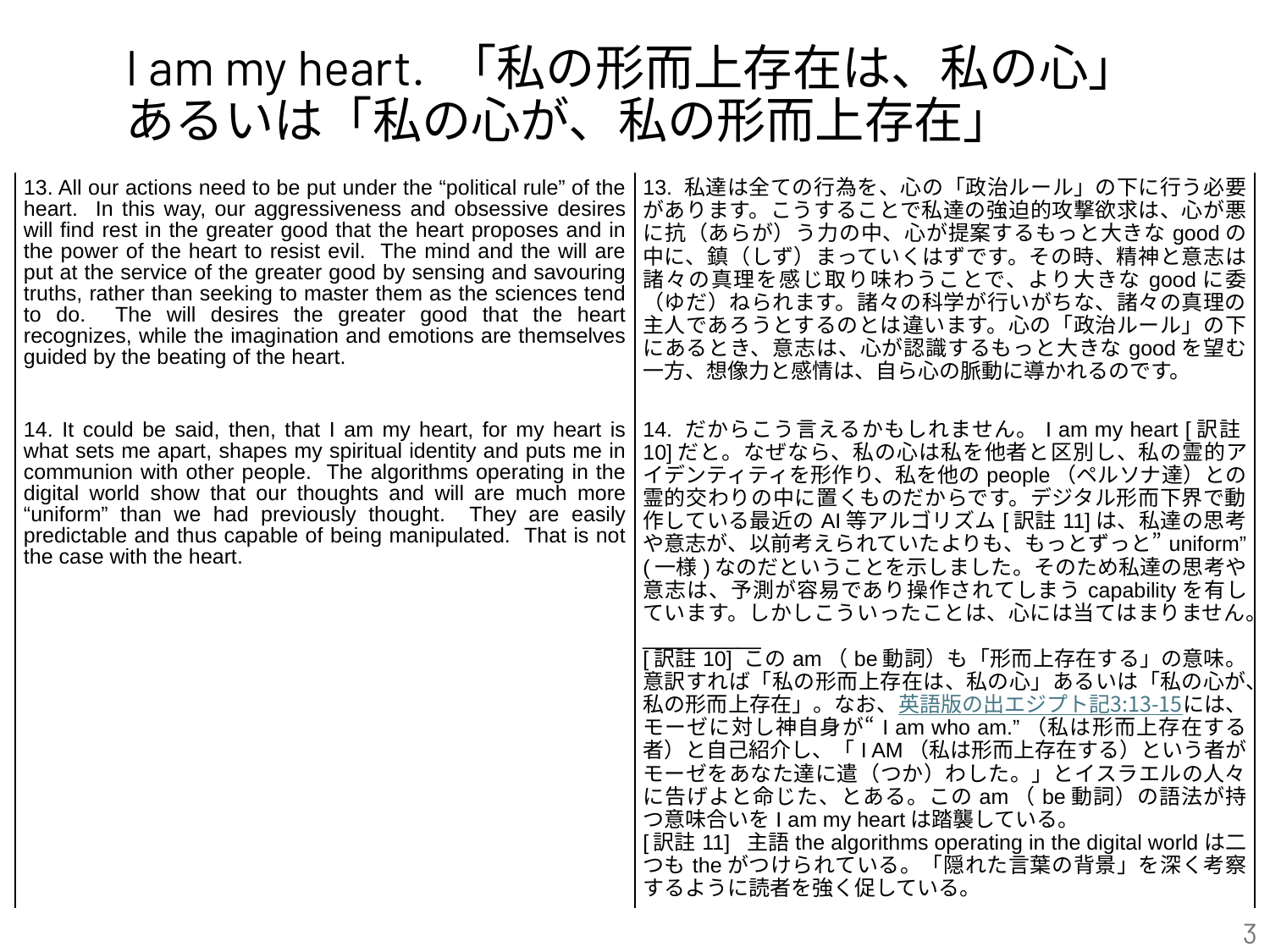

# I am my heart. 「私の形而上存在は、私の心」あるいは「私の心が、私の形而上存在」
| 13. All our actions need to be put under the “political rule” of the heart. In this way, our aggressiveness and obsessive desires will find rest in the greater good that the heart proposes and in the power of the heart to resist evil. The mind and the will are put at the service of the greater good by sensing and savouring truths, rather than seeking to master them as the sciences tend to do. The will desires the greater good that the heart recognizes, while the imagination and emotions are themselves guided by the beating of the heart. | 13. 私達は全ての行為を、心の「政治ルール」の下に行う必要があります。こうすることで私達の強迫的攻撃欲求は、心が悪に抗（あらが）う力の中、心が提案するもっと大きなgoodの中に、鎮（しず）まっていくはずです。その時、精神と意志は諸々の真理を感じ取り味わうことで、より大きなgoodに委（ゆだ）ねられます。諸々の科学が行いがちな、諸々の真理の主人であろうとするのとは違います。心の「政治ルール」の下にあるとき、意志は、心が認識するもっと大きなgoodを望む一方、想像力と感情は、自ら心の脈動に導かれるのです。 |
| --- | --- |
| 14. It could be said, then, that I am my heart, for my heart is what sets me apart, shapes my spiritual identity and puts me in communion with other people. The algorithms operating in the digital world show that our thoughts and will are much more “uniform” than we had previously thought. They are easily predictable and thus capable of being manipulated. That is not the case with the heart. | 14. だからこう言えるかもしれません。I am my heart [訳註10]だと。なぜなら、私の心は私を他者と区別し、私の霊的アイデンティティを形作り、私を他のpeople（ペルソナ達）との霊的交わりの中に置くものだからです。デジタル形而下界で動作している最近のAI等アルゴリズム[訳註11]は、私達の思考や意志が、以前考えられていたよりも、もっとずっと”uniform” (一様)なのだということを示しました。そのため私達の思考や意志は、予測が容易であり操作されてしまうcapabilityを有しています。しかしこういったことは、心には当てはまりません。 \_\_\_\_\_\_\_\_\_\_ [訳註10] このam（be動詞）も「形而上存在する」の意味。意訳すれば「私の形而上存在は、私の心」あるいは「私の心が、私の形而上存在」。なお、英語版の出エジプト記3:13-15には、モーゼに対し神自身が“I am who am.”（私は形而上存在する者）と自己紹介し、「I AM（私は形而上存在する）という者がモーゼをあなた達に遣（つか）わした。」とイスラエルの人々に告げよと命じた、とある。このam（be動詞）の語法が持つ意味合いをI am my heartは踏襲している。 [訳註11] 主語the algorithms operating in the digital worldは二つもtheがつけられている。「隠れた言葉の背景」を深く考察するように読者を強く促している。 |
3